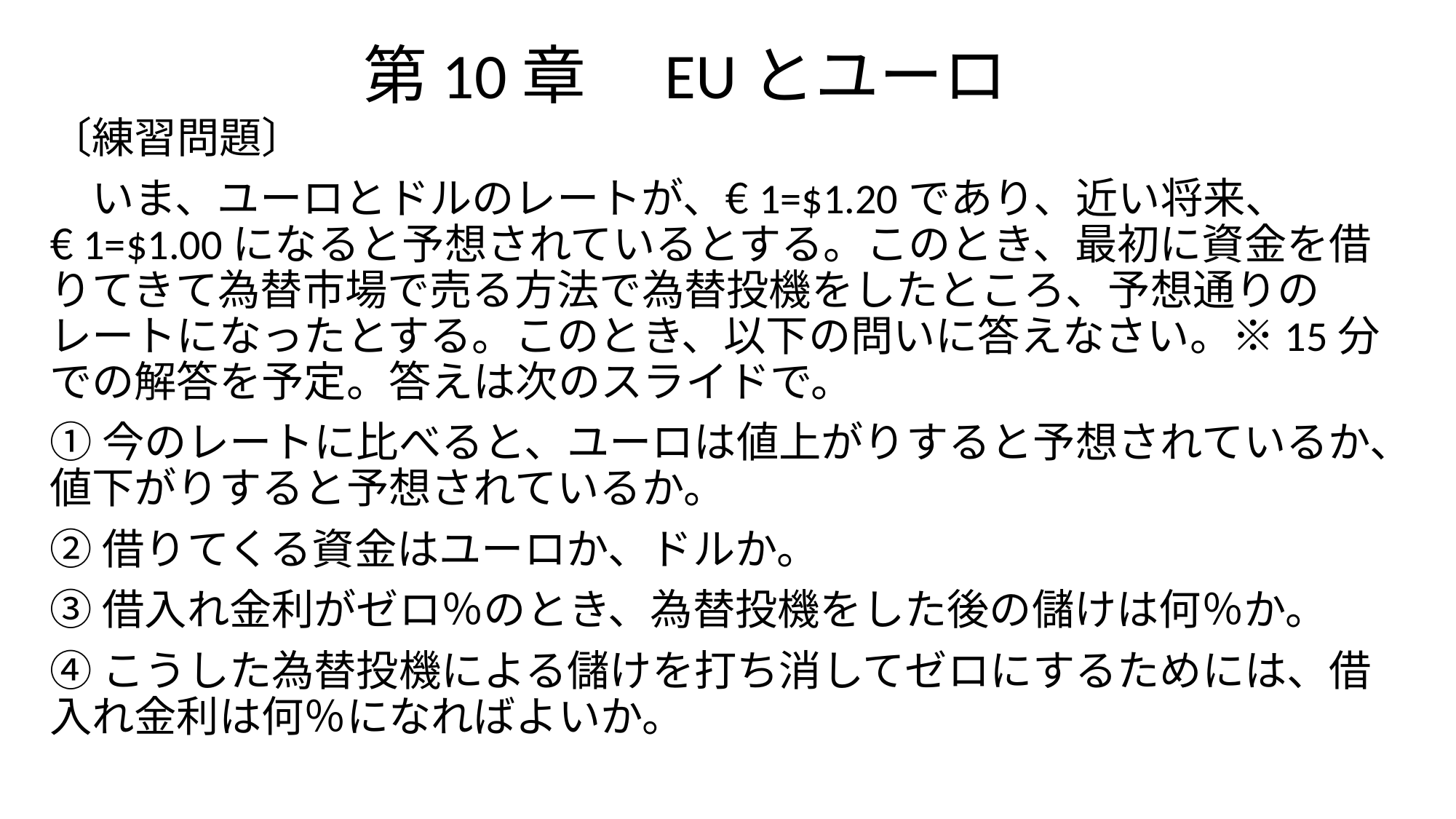

# 第10章　EUとユーロ
〔練習問題〕
　いま、ユーロとドルのレートが、€1=$1.20であり、近い将来、€1=$1.00になると予想されているとする。このとき、最初に資金を借りてきて為替市場で売る方法で為替投機をしたところ、予想通りのレートになったとする。このとき、以下の問いに答えなさい。※15分での解答を予定。答えは次のスライドで。
①今のレートに比べると、ユーロは値上がりすると予想されているか、値下がりすると予想されているか。
②借りてくる資金はユーロか、ドルか。
③借入れ金利がゼロ％のとき、為替投機をした後の儲けは何％か。
④こうした為替投機による儲けを打ち消してゼロにするためには、借入れ金利は何％になればよいか。